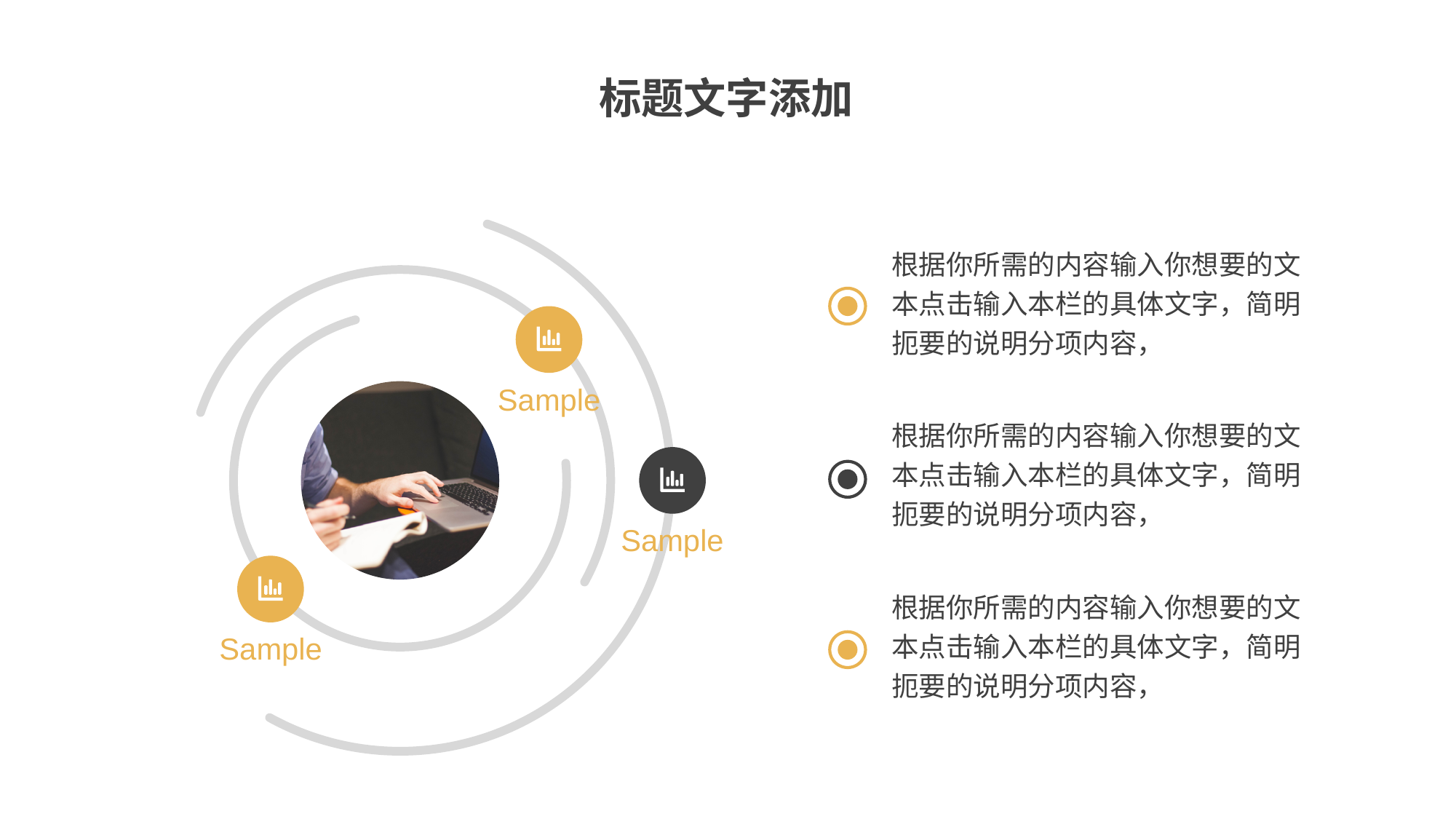

标题文字添加

根据你所需的内容输入你想要的文本点击输入本栏的具体文字，简明扼要的说明分项内容，

Sample

根据你所需的内容输入你想要的文本点击输入本栏的具体文字，简明扼要的说明分项内容，

Sample

根据你所需的内容输入你想要的文本点击输入本栏的具体文字，简明扼要的说明分项内容，
Sample